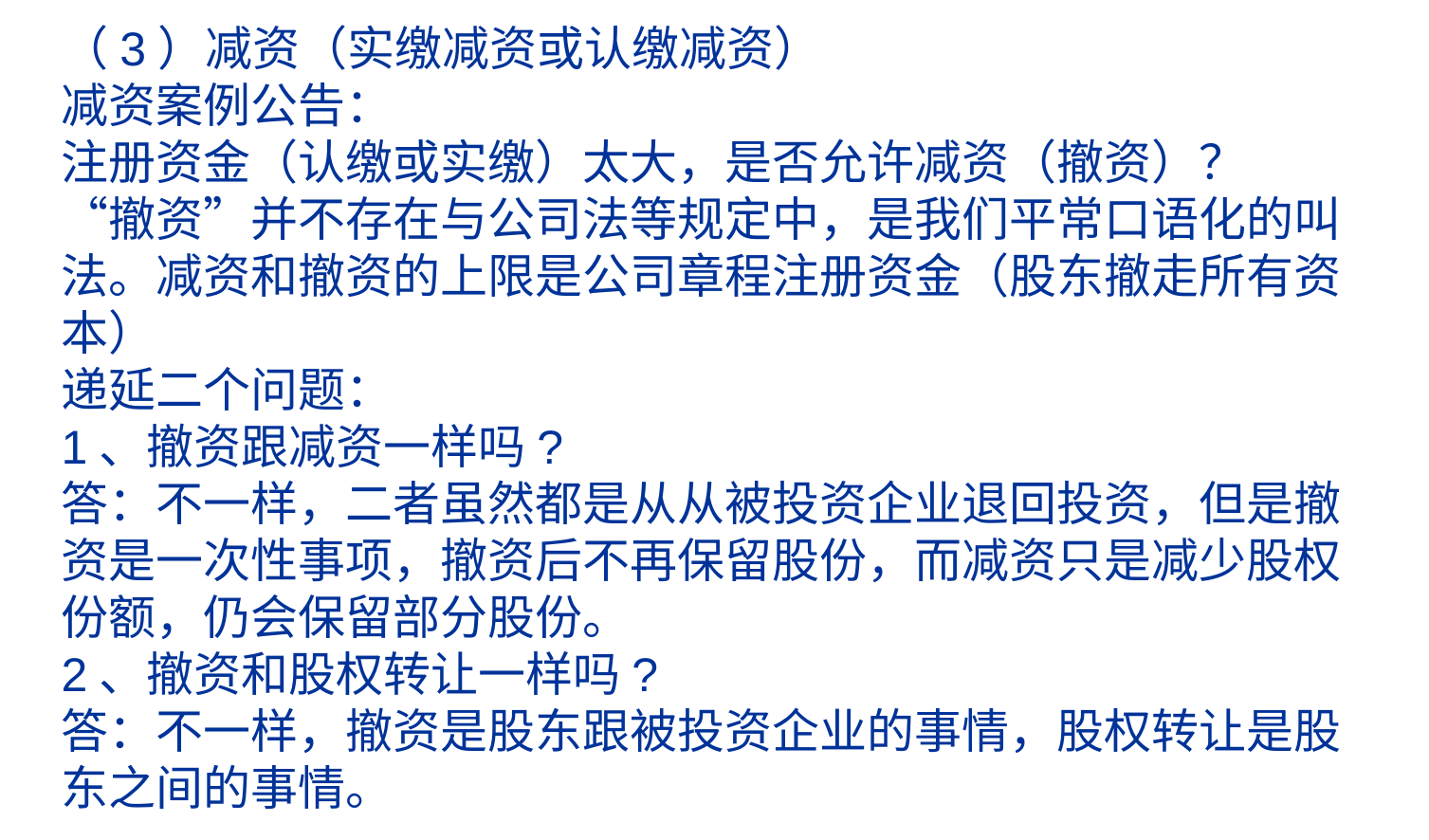

# （3）减资（实缴减资或认缴减资） 减资案例公告： 注册资金（认缴或实缴）太大，是否允许减资（撤资）？ “撤资”并不存在与公司法等规定中，是我们平常口语化的叫法。减资和撤资的上限是公司章程注册资金（股东撤走所有资本） 递延二个问题： 1、撤资跟减资一样吗? 答：不一样，二者虽然都是从从被投资企业退回投资，但是撤资是一次性事项，撤资后不再保留股份，而减资只是减少股权份额，仍会保留部分股份。 2、撤资和股权转让一样吗? 答：不一样，撤资是股东跟被投资企业的事情，股权转让是股东之间的事情。